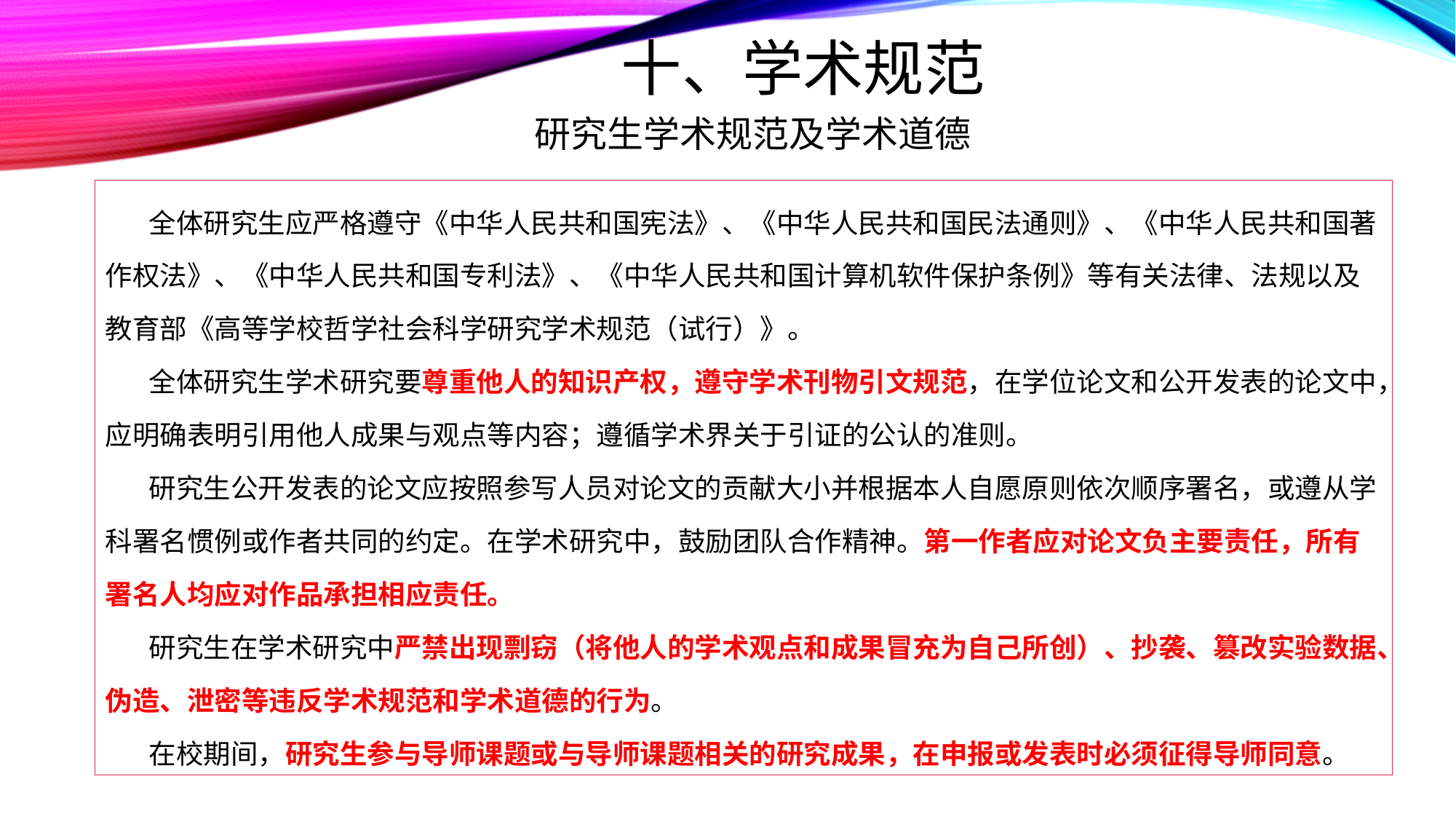

# 十、学术规范
研究生学术规范及学术道德
      全体研究生应严格遵守《中华人民共和国宪法》、《中华人民共和国民法通则》、《中华人民共和国著作权法》、《中华人民共和国专利法》、《中华人民共和国计算机软件保护条例》等有关法律、法规以及教育部《高等学校哲学社会科学研究学术规范（试行）》。
      全体研究生学术研究要尊重他人的知识产权，遵守学术刊物引文规范，在学位论文和公开发表的论文中，应明确表明引用他人成果与观点等内容；遵循学术界关于引证的公认的准则。
      研究生公开发表的论文应按照参写人员对论文的贡献大小并根据本人自愿原则依次顺序署名，或遵从学科署名惯例或作者共同的约定。在学术研究中，鼓励团队合作精神。第一作者应对论文负主要责任，所有署名人均应对作品承担相应责任。
      研究生在学术研究中严禁出现剽窃（将他人的学术观点和成果冒充为自己所创）、抄袭、篡改实验数据、伪造、泄密等违反学术规范和学术道德的行为。
      在校期间，研究生参与导师课题或与导师课题相关的研究成果，在申报或发表时必须征得导师同意。